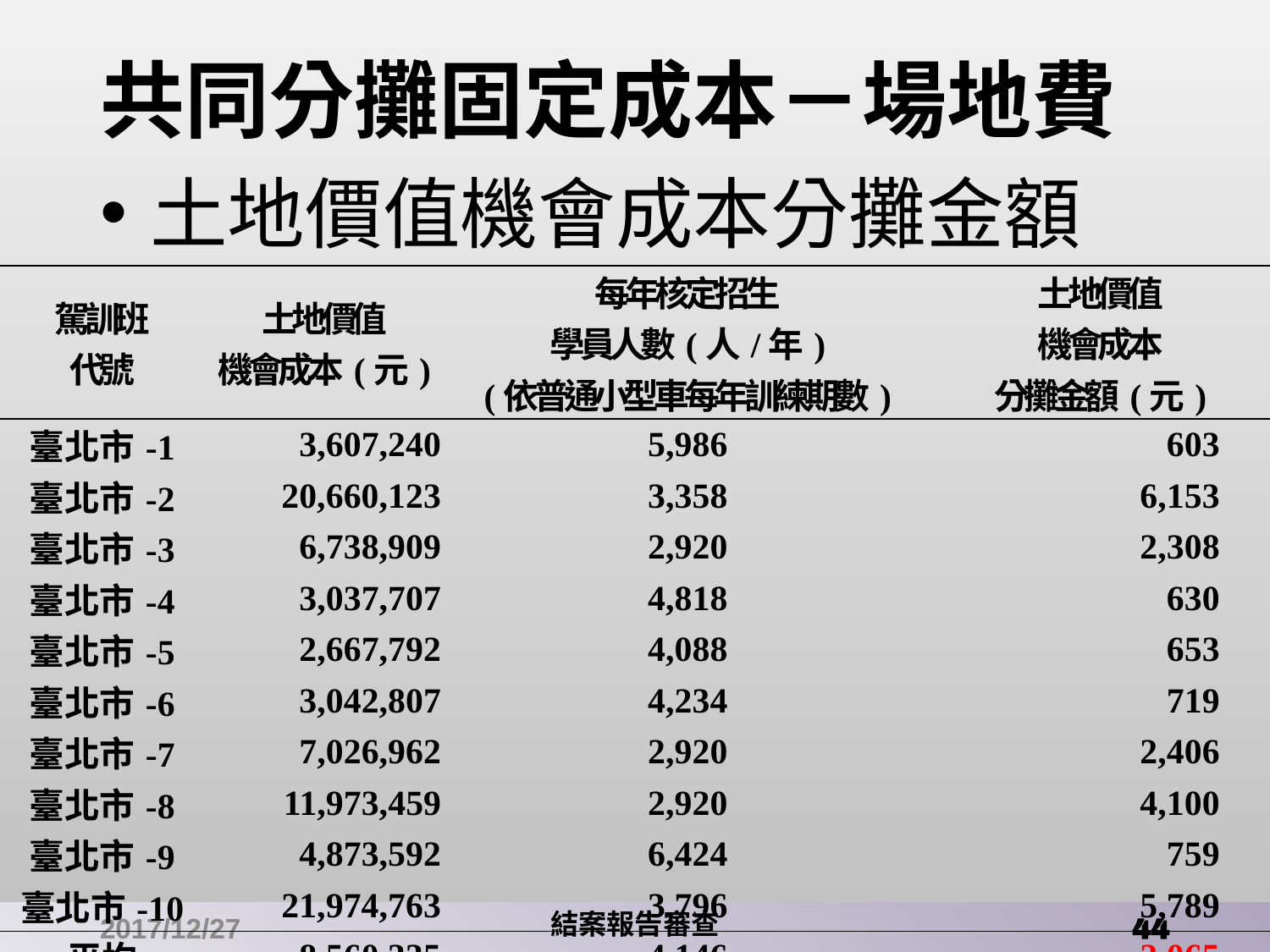

# 共同分攤固定成本－場地費
土地價值機會成本分攤金額
| 駕訓班 代號 | 土地價值 機會成本(元) | 每年核定招生 學員人數(人/年) (依普通小型車每年訓練期數) | 土地價值 機會成本 分攤金額(元) |
| --- | --- | --- | --- |
| 臺北市-1 | 3,607,240 | 5,986 | 603 |
| 臺北市-2 | 20,660,123 | 3,358 | 6,153 |
| 臺北市-3 | 6,738,909 | 2,920 | 2,308 |
| 臺北市-4 | 3,037,707 | 4,818 | 630 |
| 臺北市-5 | 2,667,792 | 4,088 | 653 |
| 臺北市-6 | 3,042,807 | 4,234 | 719 |
| 臺北市-7 | 7,026,962 | 2,920 | 2,406 |
| 臺北市-8 | 11,973,459 | 2,920 | 4,100 |
| 臺北市-9 | 4,873,592 | 6,424 | 759 |
| 臺北市-10 | 21,974,763 | 3,796 | 5,789 |
| 平均 | 8,560,335 | 4,146 | 2,065 |
2017/12/27
結案報告審查
44